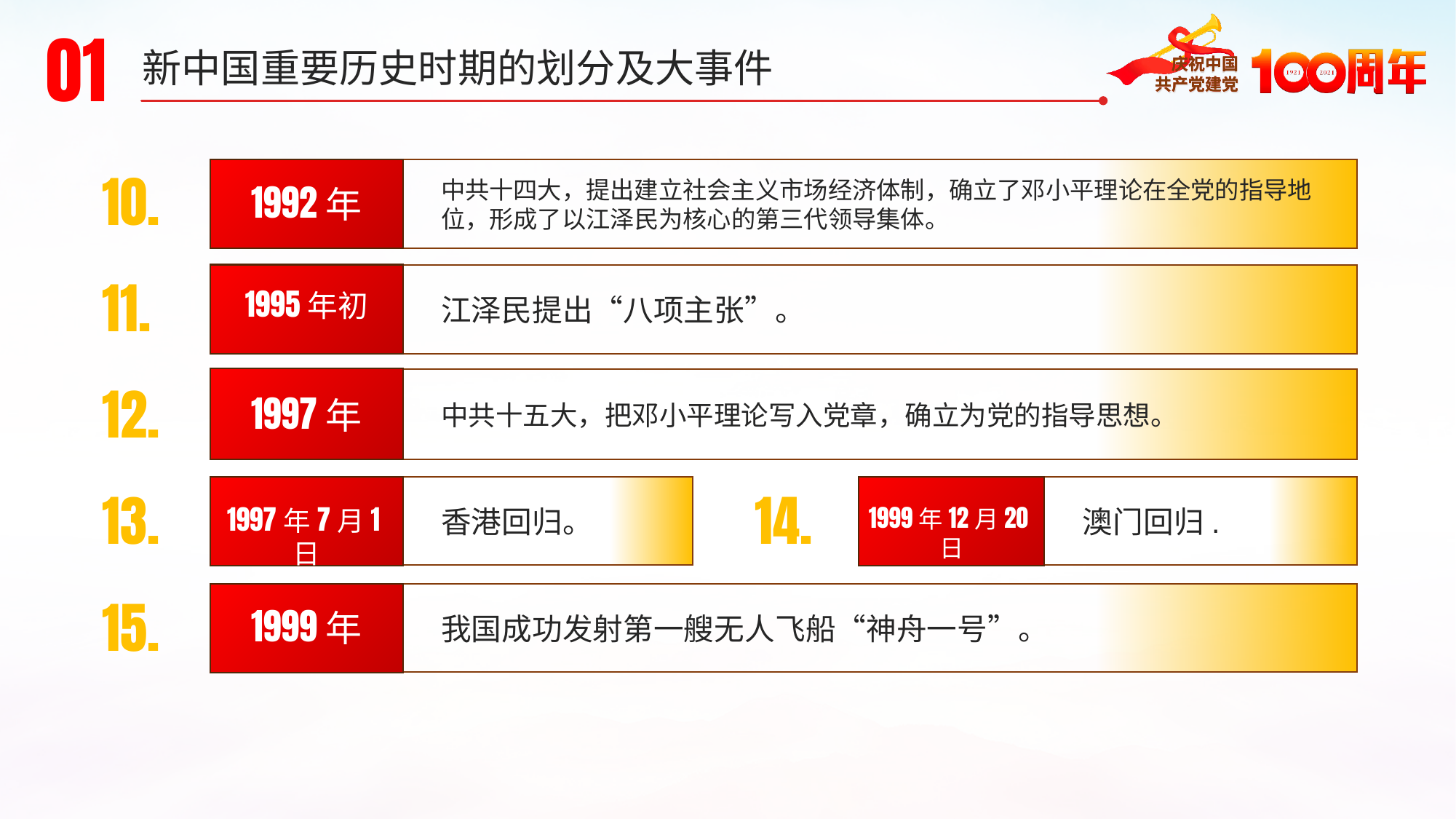

01
新中国重要历史时期的划分及大事件

中共十四大，提出建立社会主义市场经济体制，确立了邓小平理论在全党的指导地位，形成了以江泽民为核心的第三代领导集体。
10.
1992年

江泽民提出“八项主张”。
11.
1995年初

中共十五大，把邓小平理论写入党章，确立为党的指导思想。
12.
1997年

香港回归。
13.
1997年7月1日

澳门回归.
14.
1999年12月20日

我国成功发射第一艘无人飞船“神舟一号”。
15.
1999年